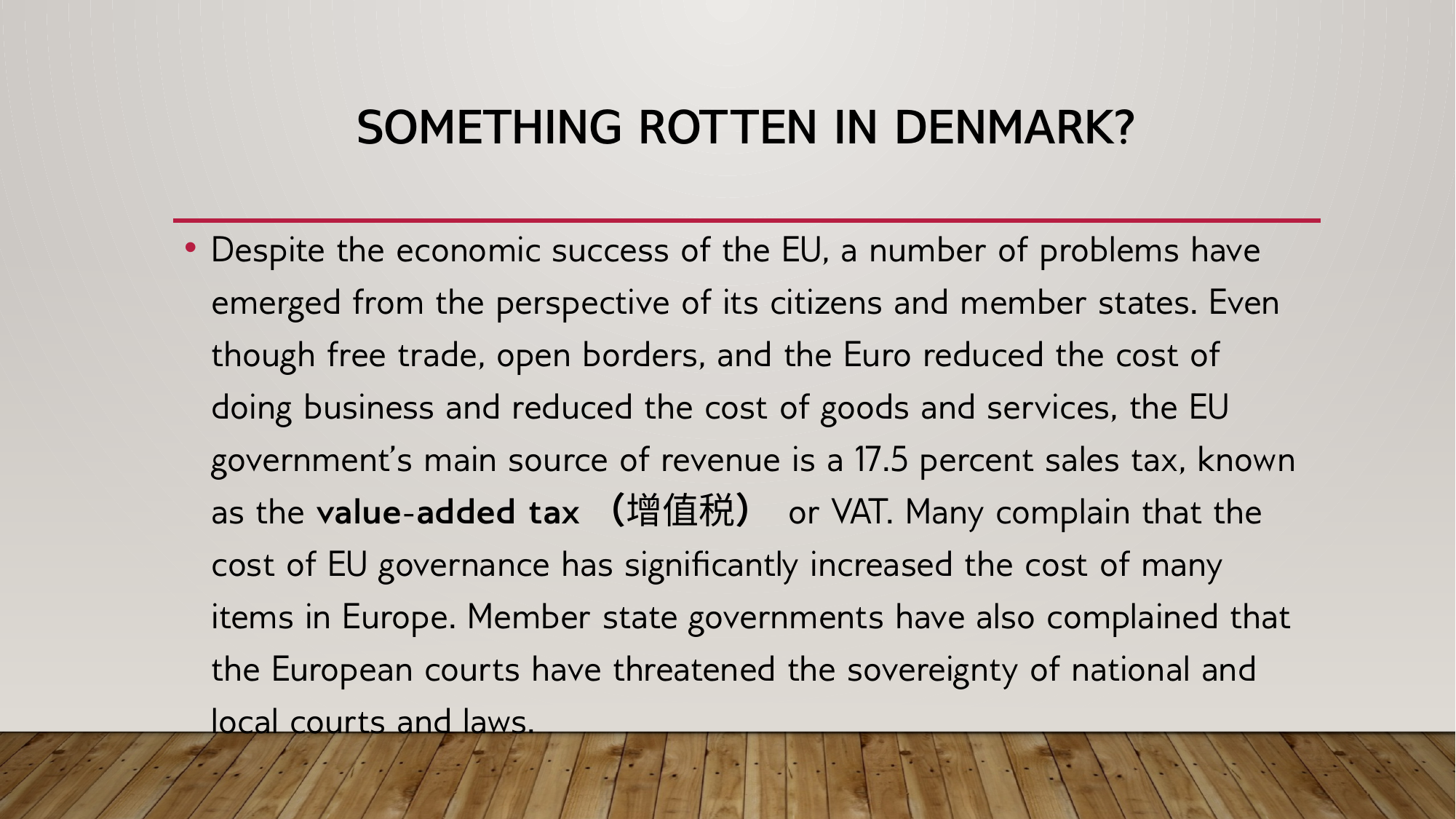

# Something Rotten in Denmark?
Despite the economic success of the EU, a number of problems have emerged from the perspective of its citizens and member states. Even though free trade, open borders, and the Euro reduced the cost of doing business and reduced the cost of goods and services, the EU government’s main source of revenue is a 17.5 percent sales tax, known as the value-added tax（增值税） or VAT. Many complain that the cost of EU governance has significantly increased the cost of many items in Europe. Member state governments have also complained that the European courts have threatened the sovereignty of national and local courts and laws.